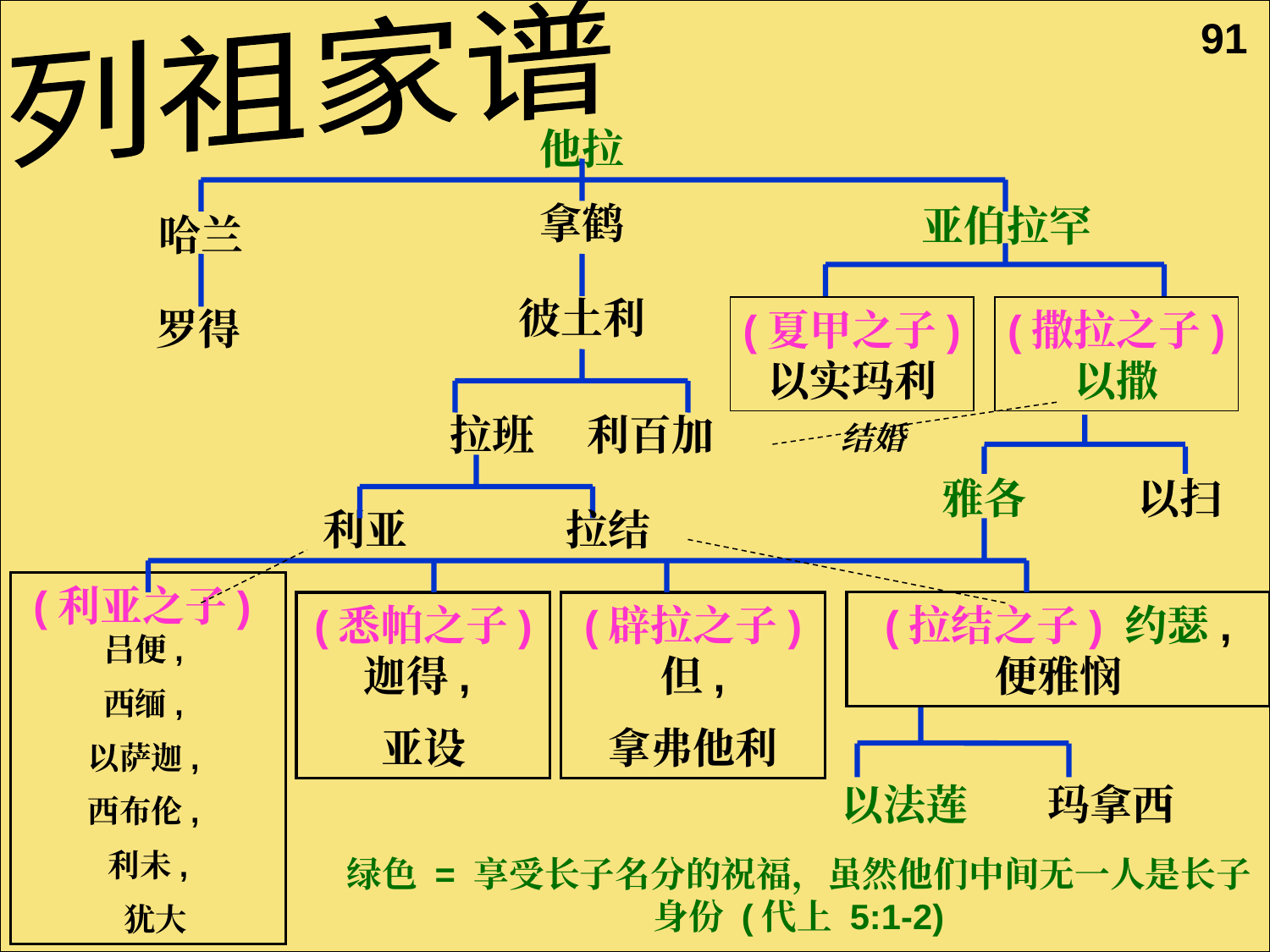

列祖家谱
91
Patriarchal Family Tree
他拉

拿鹤
亚伯拉罕

哈兰

彼土利
罗得
(夏甲之子) 以实玛利
(撒拉之子) 以撒

拉班     利百加

结婚

雅各
以扫

利亚
拉结

(利亚之子)  吕便,
西缅,
以萨迦,
西布伦,
利未,
 犹大

(悉帕之子) 迦得,
亚设
(辟拉之子) 但,
拿弗他利
(拉结之子) 约瑟, 便雅悯

以法莲
玛拿西
绿色 = 享受长子名分的祝福，虽然他们中间无一人是长子身份 (代上 5:1-2)